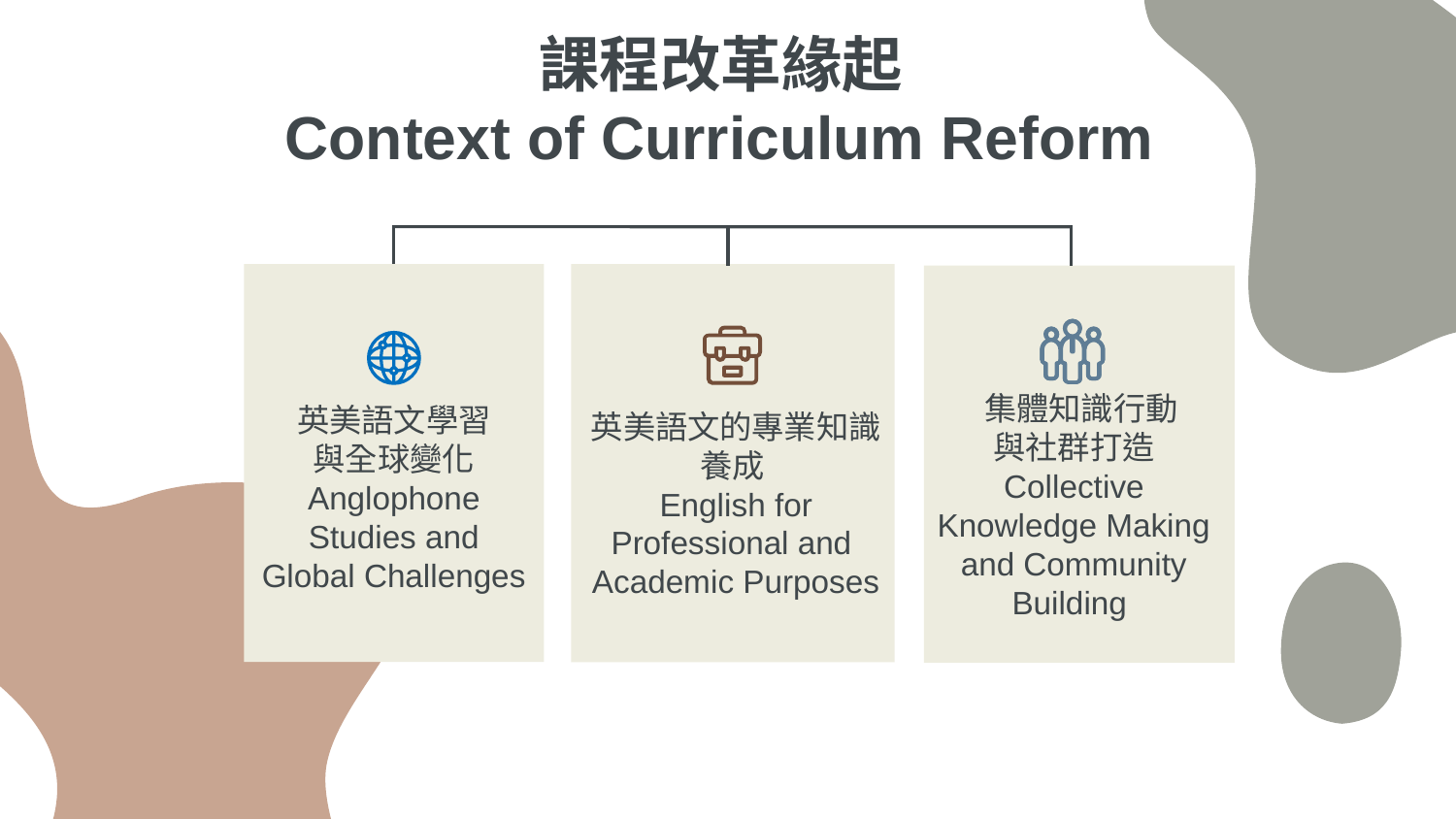

# 課程改革緣起 Context of Curriculum Reform

英美語文的專業知識養成
English for Professional and
Academic Purposes
 集體知識行動
與社群打造 Collective Knowledge Making and Community Building
英美語文學習
與全球變化 Anglophone Studies and Global Challenges